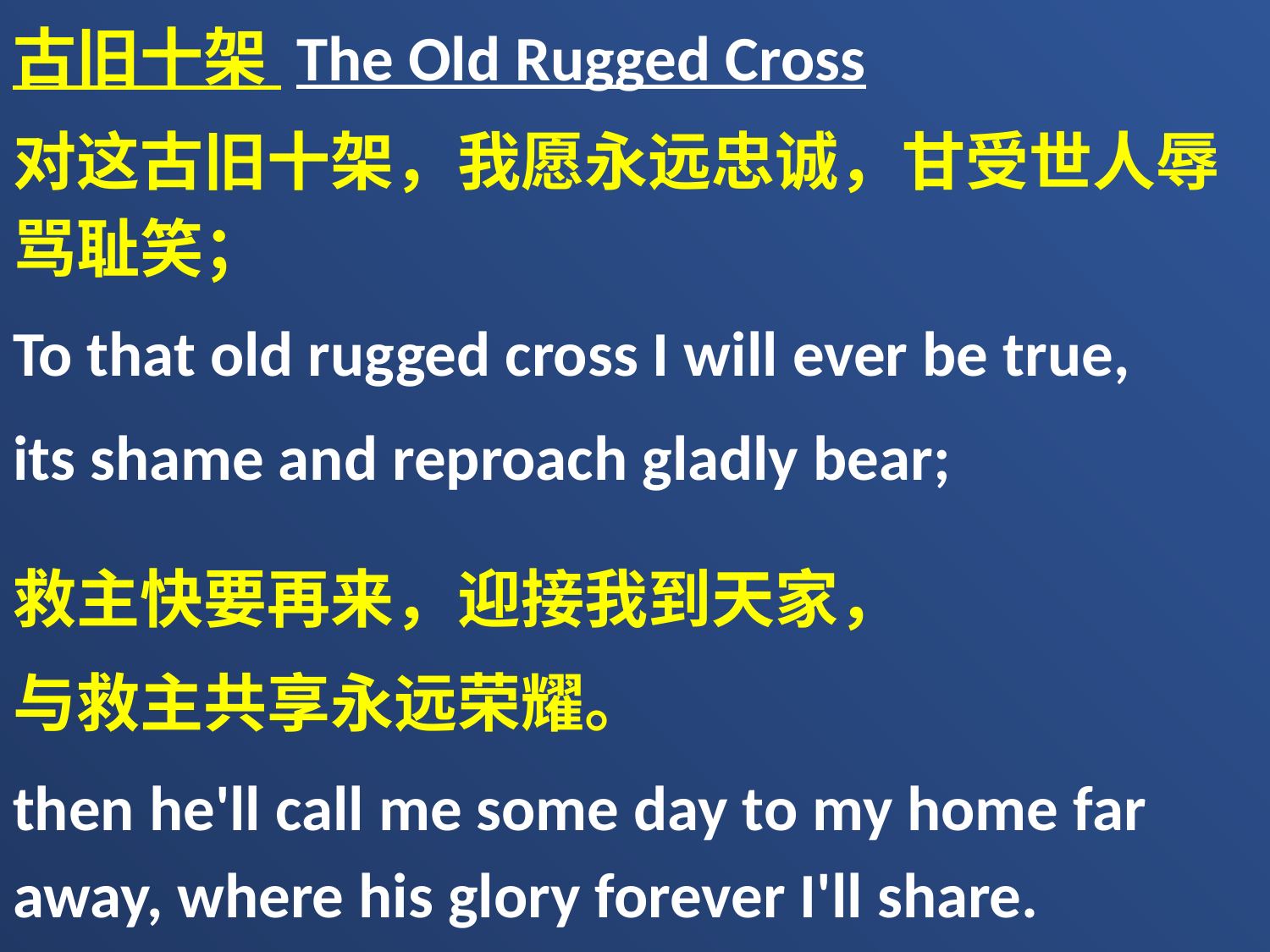

古旧十架 The Old Rugged Cross
对这古旧十架，我愿永远忠诚，甘受世人辱骂耻笑；
To that old rugged cross I will ever be true,
its shame and reproach gladly bear;

救主快要再来，迎接我到天家，
与救主共享永远荣耀。
then he'll call me some day to my home far away, where his glory forever I'll share.